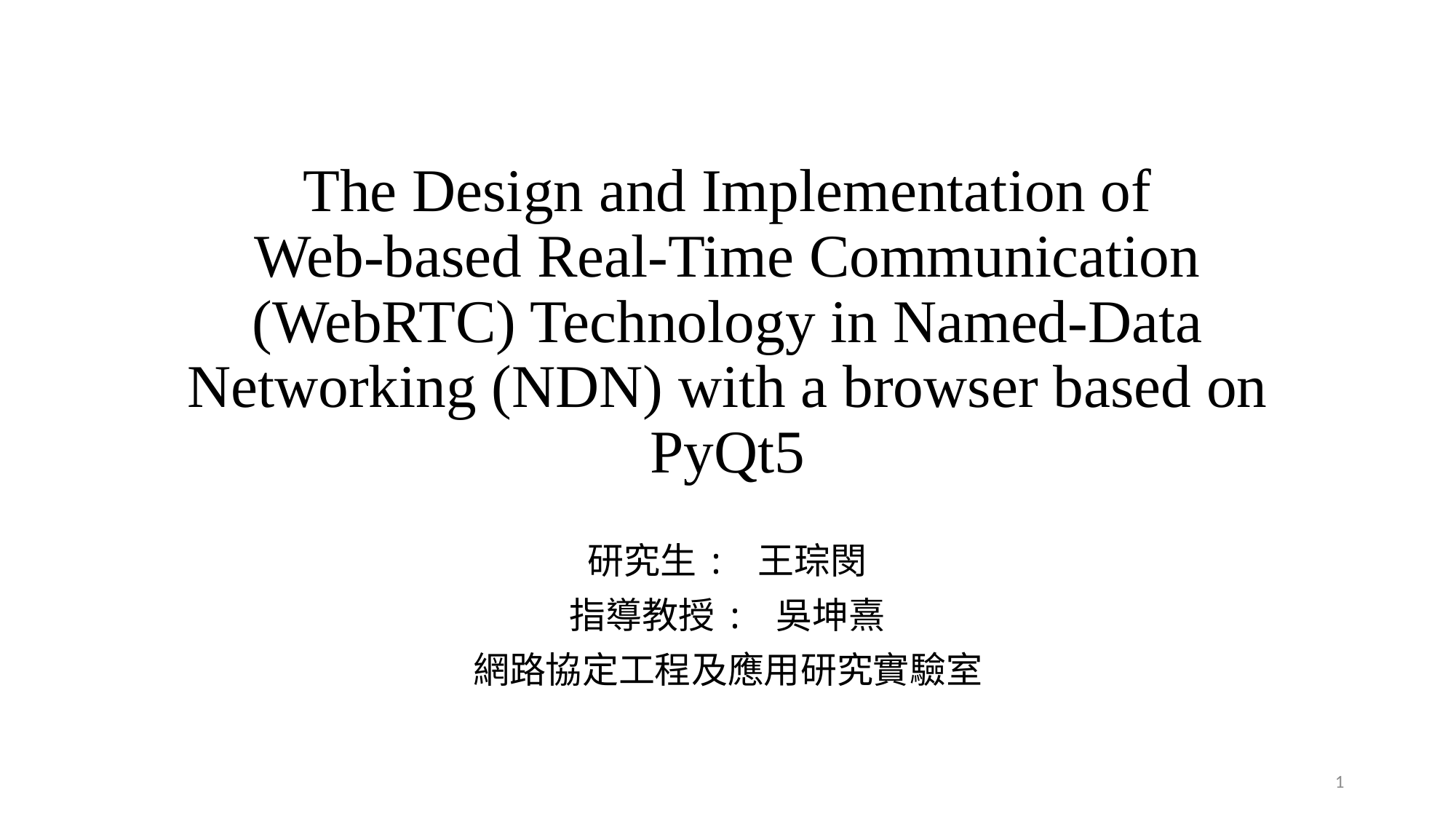

# The Design and Implementation of Web-based Real-Time Communication (WebRTC) Technology in Named-Data Networking (NDN) with a browser based on PyQt5
研究生: 王琮閔
指導教授: 吳坤熹
網路協定工程及應用研究實驗室
1